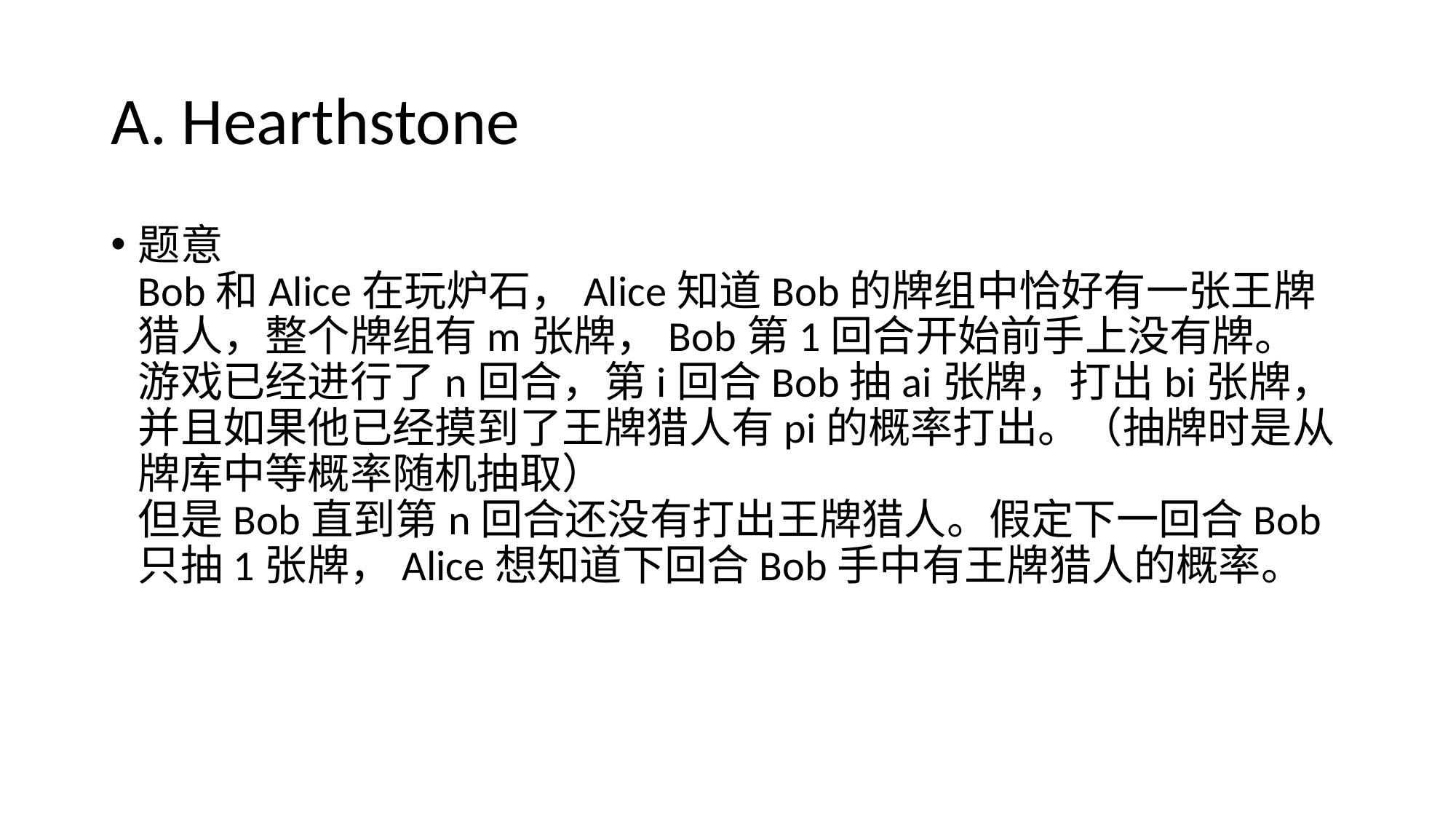

# A. Hearthstone
题意
Bob和Alice在玩炉石，Alice知道Bob的牌组中恰好有一张王牌猎人，整个牌组有m张牌，Bob第1回合开始前手上没有牌。
游戏已经进行了n回合，第i回合Bob抽ai张牌，打出bi张牌，并且如果他已经摸到了王牌猎人有pi的概率打出。（抽牌时是从牌库中等概率随机抽取）
但是Bob直到第n回合还没有打出王牌猎人。假定下一回合Bob只抽1张牌，Alice想知道下回合Bob手中有王牌猎人的概率。